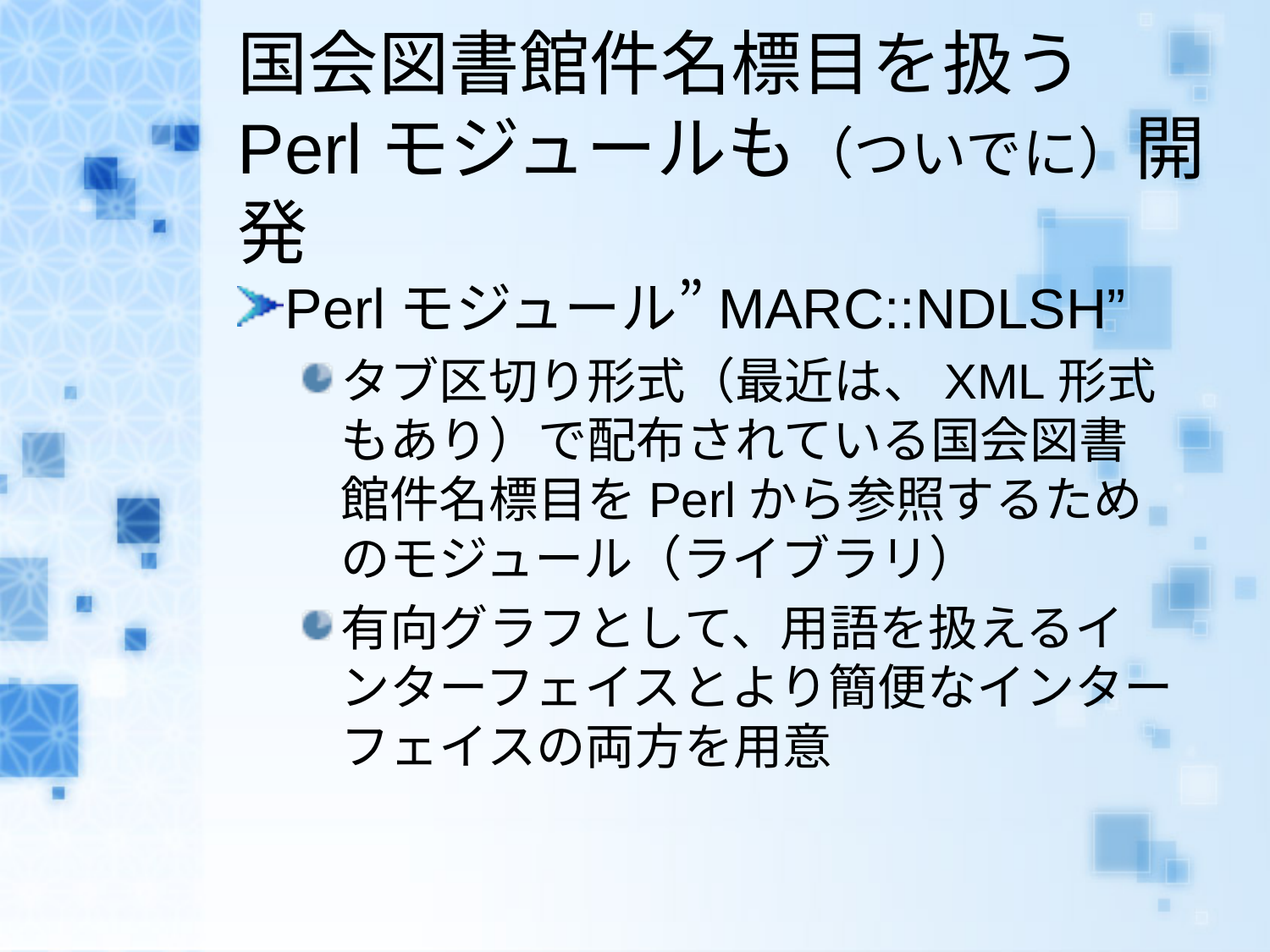

# 国会図書館件名標目を扱う Perlモジュールも（ついでに）開発
Perlモジュール”MARC::NDLSH”
タブ区切り形式（最近は、XML形式もあり）で配布されている国会図書館件名標目をPerlから参照するためのモジュール（ライブラリ）
有向グラフとして、用語を扱えるインターフェイスとより簡便なインターフェイスの両方を用意